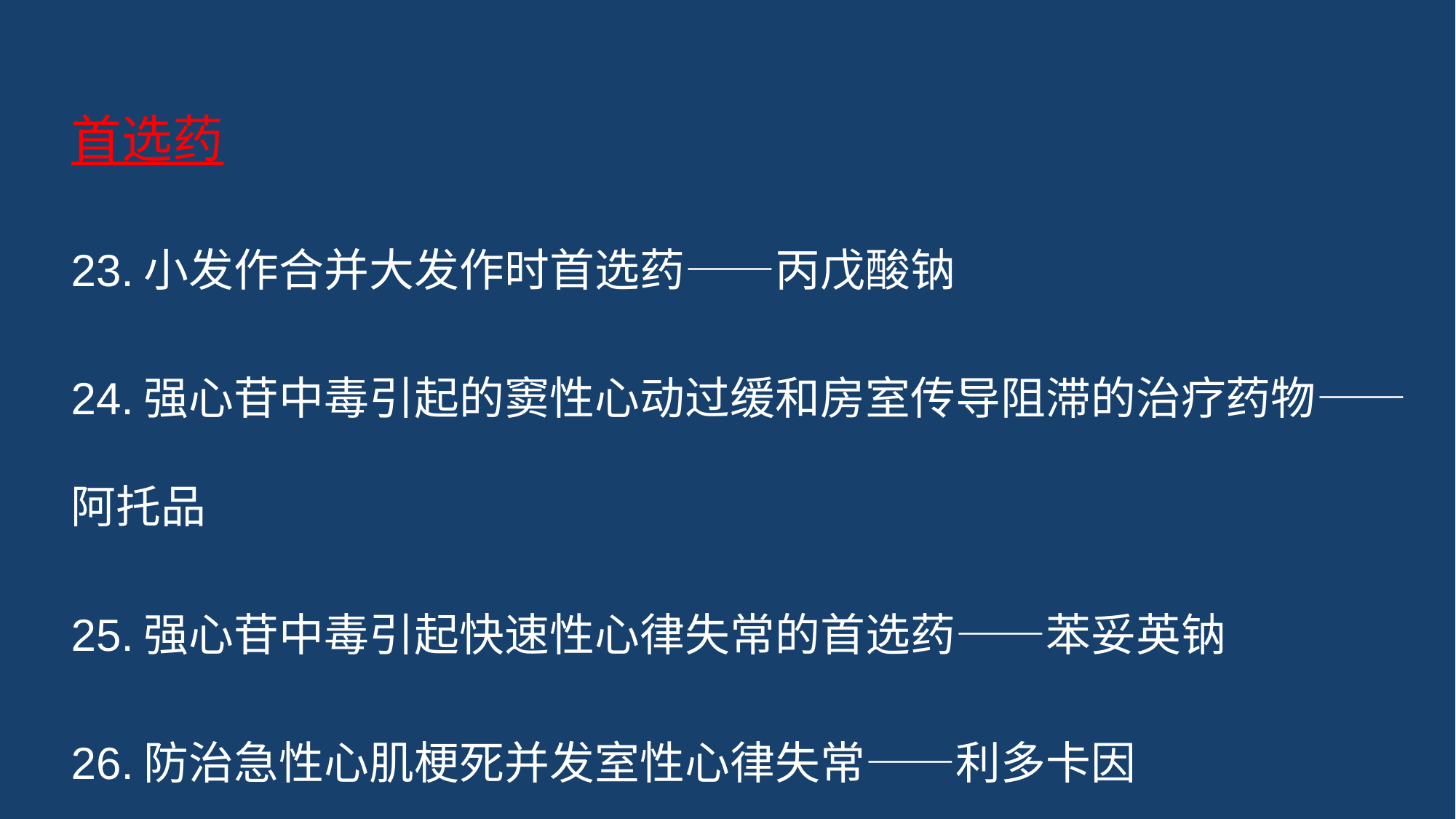

首选药
23.小发作合并大发作时首选药——丙戊酸钠
24.强心苷中毒引起的窦性心动过缓和房室传导阻滞的治疗药物——阿托品
25.强心苷中毒引起快速性心律失常的首选药——苯妥英钠
26.防治急性心肌梗死并发室性心律失常——利多卡因